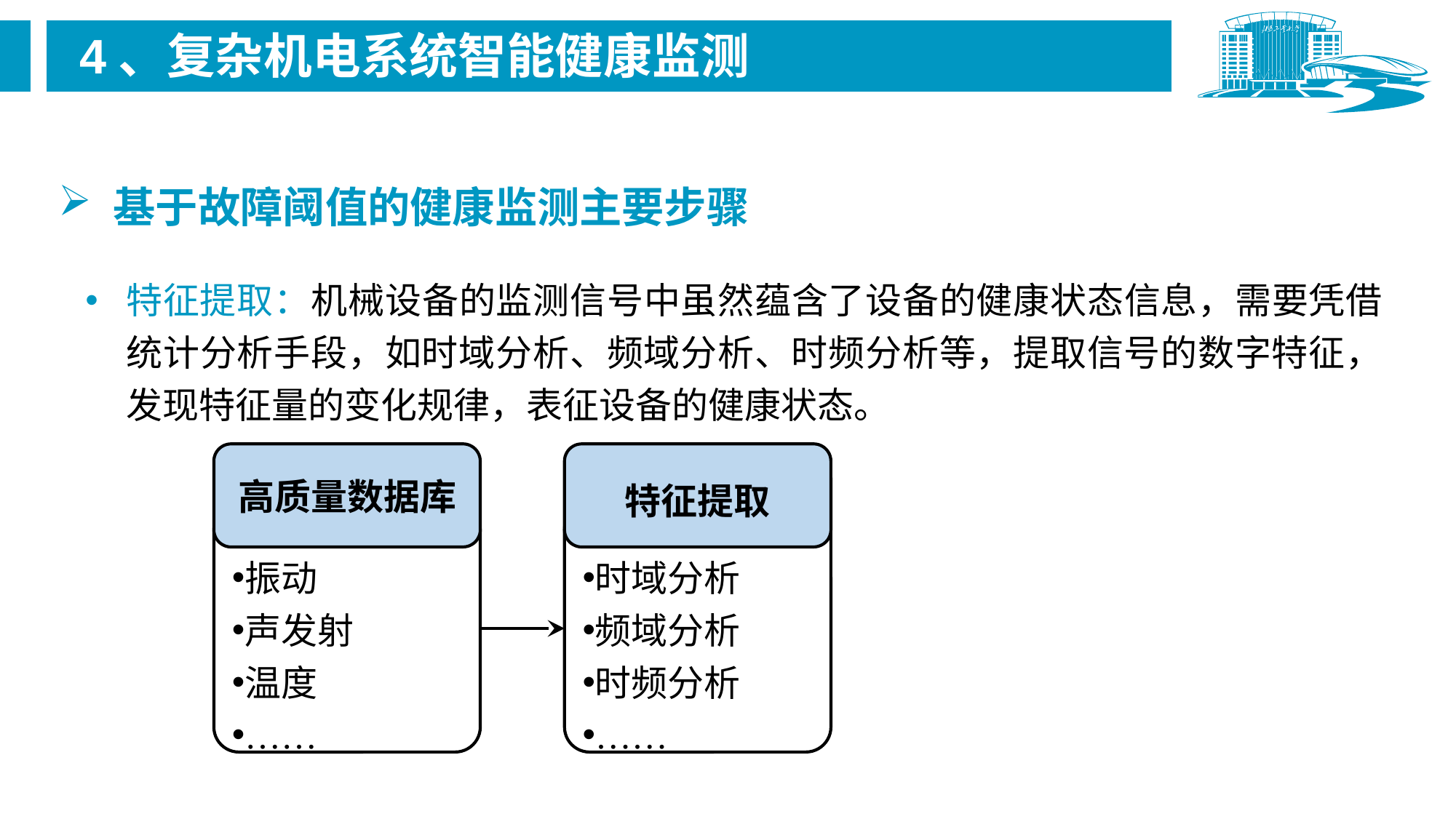

4、复杂机电系统智能健康监测
基于故障阈值的健康监测主要步骤
特征提取：机械设备的监测信号中虽然蕴含了设备的健康状态信息，需要凭借统计分析手段，如时域分析、频域分析、时频分析等，提取信号的数字特征，发现特征量的变化规律，表征设备的健康状态。
高质量数据库

振动
声发射
温度
……
特征提取

时域分析
频域分析
时频分析
……